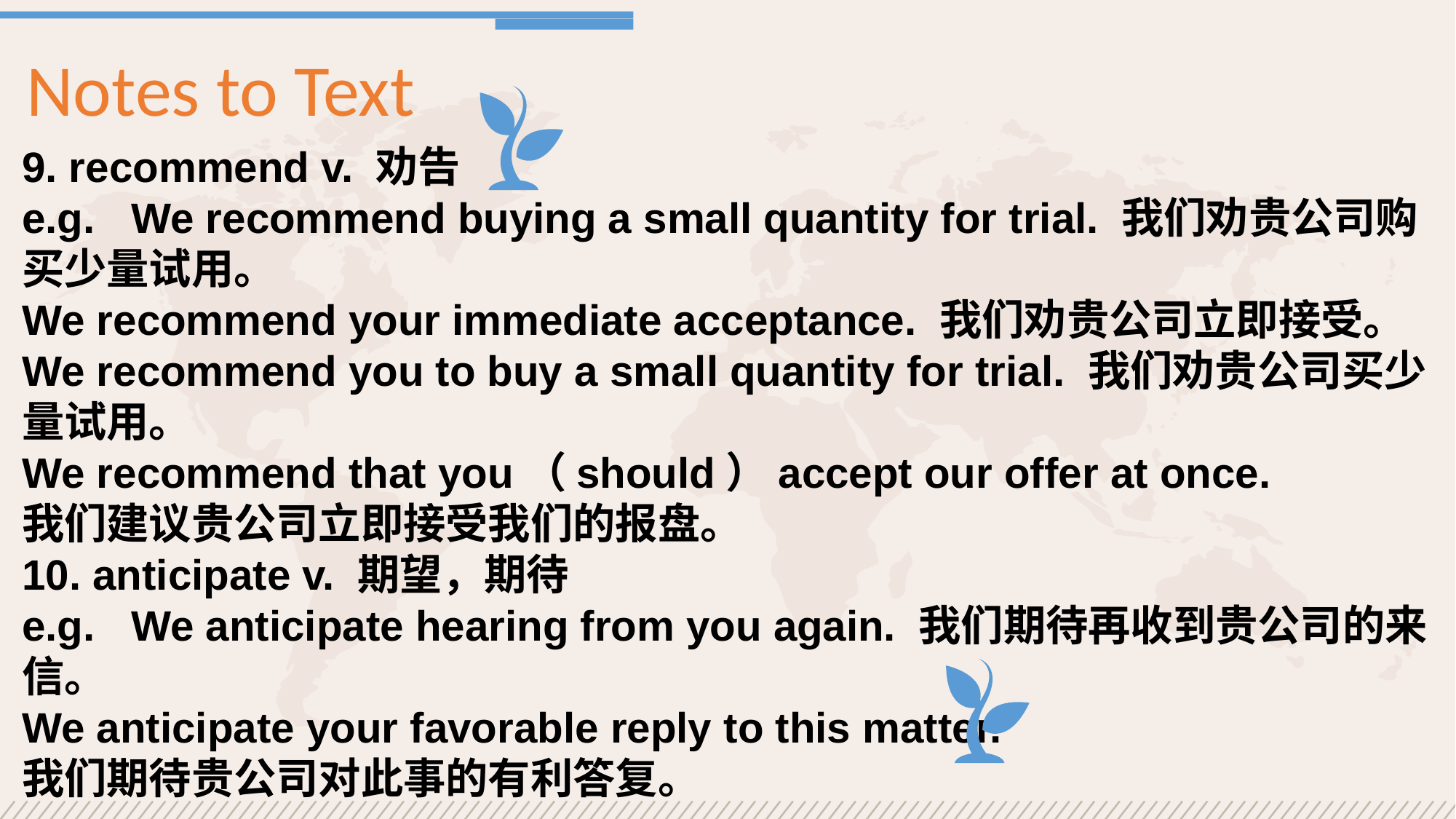

Notes to Text

9. recommend v. 劝告
e.g.	We recommend buying a small quantity for trial. 我们劝贵公司购买少量试用。
We recommend your immediate acceptance. 我们劝贵公司立即接受。
We recommend you to buy a small quantity for trial. 我们劝贵公司买少量试用。
We recommend that you（should）accept our offer at once.
我们建议贵公司立即接受我们的报盘。
10. anticipate v. 期望，期待
e.g.	We anticipate hearing from you again. 我们期待再收到贵公司的来信。
We anticipate your favorable reply to this matter.
我们期待贵公司对此事的有利答复。